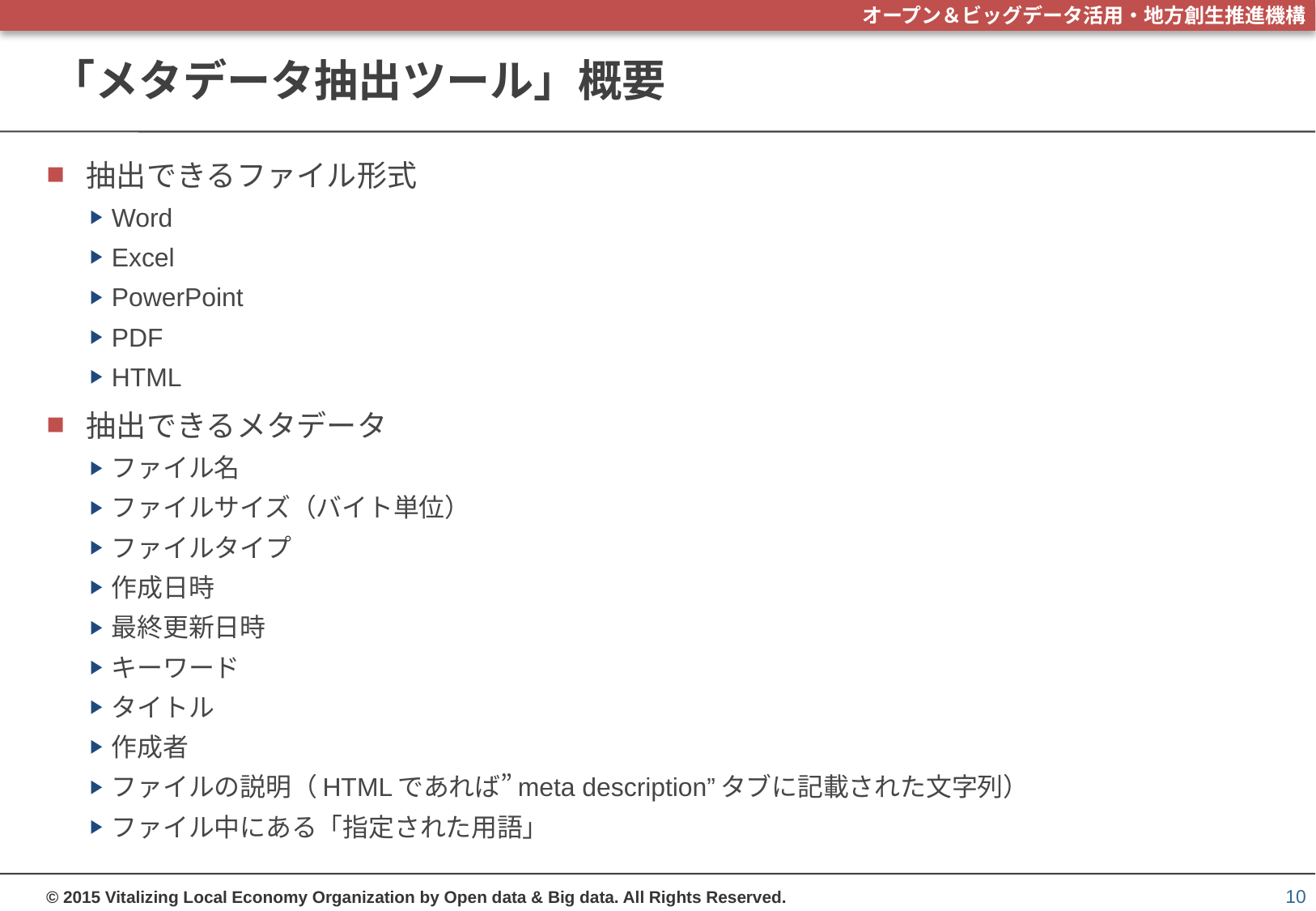

# 「メタデータ抽出ツール」概要
抽出できるファイル形式
Word
Excel
PowerPoint
PDF
HTML
抽出できるメタデータ
ファイル名
ファイルサイズ（バイト単位）
ファイルタイプ
作成日時
最終更新日時
キーワード
タイトル
作成者
ファイルの説明（HTMLであれば”meta description”タブに記載された文字列）
ファイル中にある「指定された用語」
10